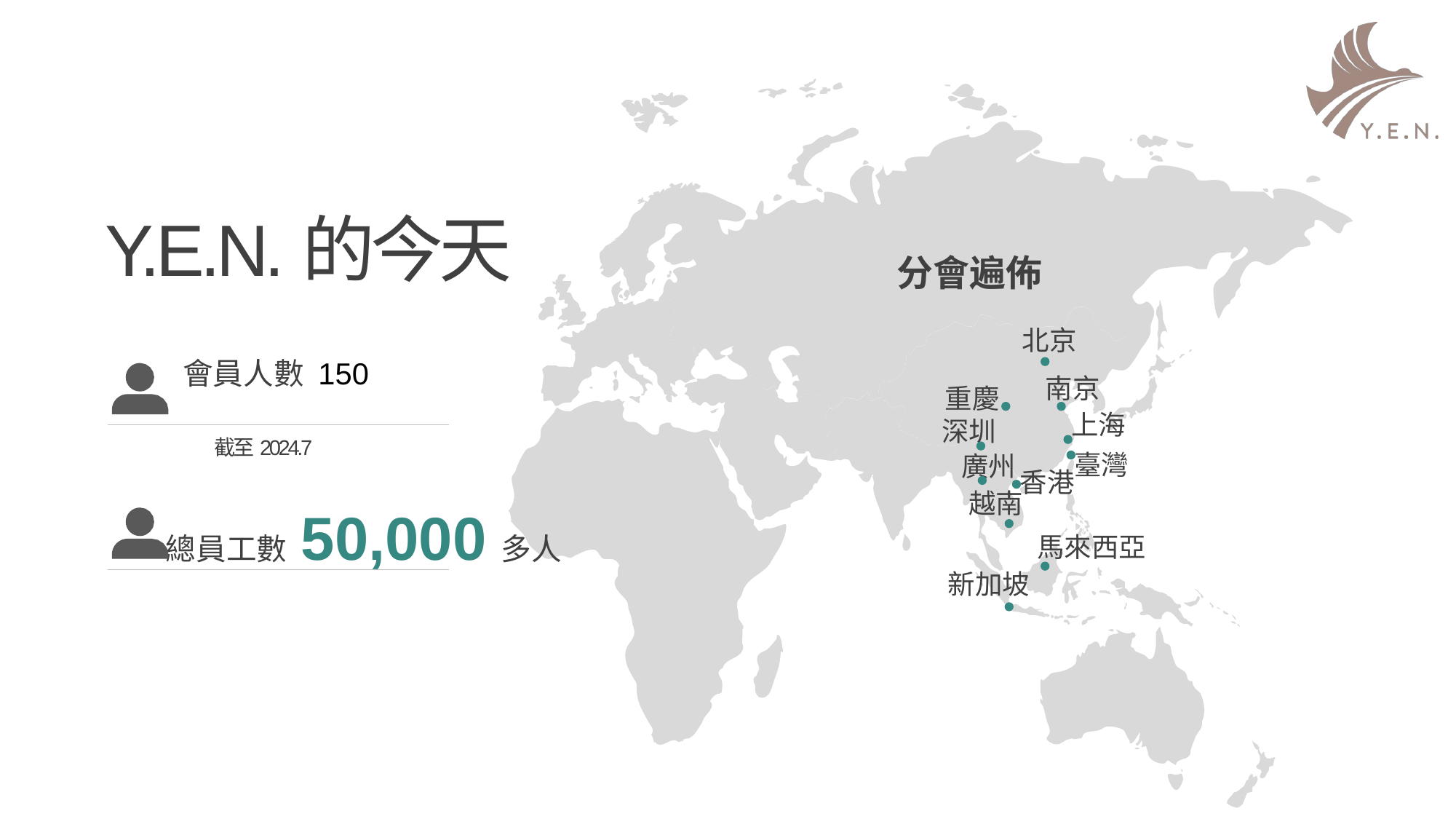

Y.E.N.的今天
分會遍佈
北京
會員人數 150

南京
重慶

上海
深圳
截至2024.7

臺灣
廣州

香港

越南
總員工數 50,000多人

馬來西亞
新加坡